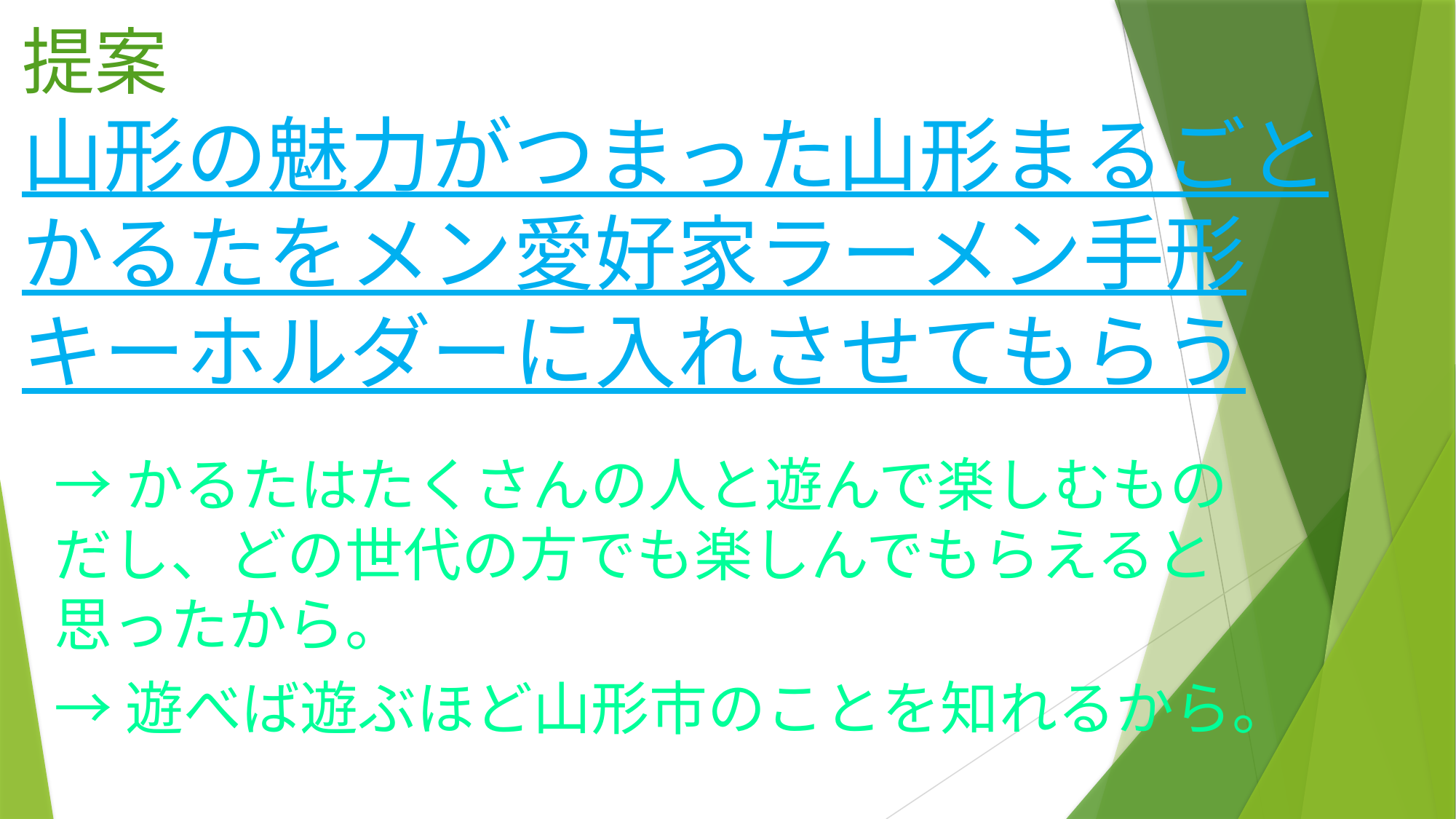

# 提案 山形の魅力がつまった山形まるごと かるたをメン愛好家ラーメン手形キーホルダーに入れさせてもらう
→かるたはたくさんの人と遊んで楽しむものだし、どの世代の方でも楽しんでもらえると思ったから。
→遊べば遊ぶほど山形市のことを知れるから。